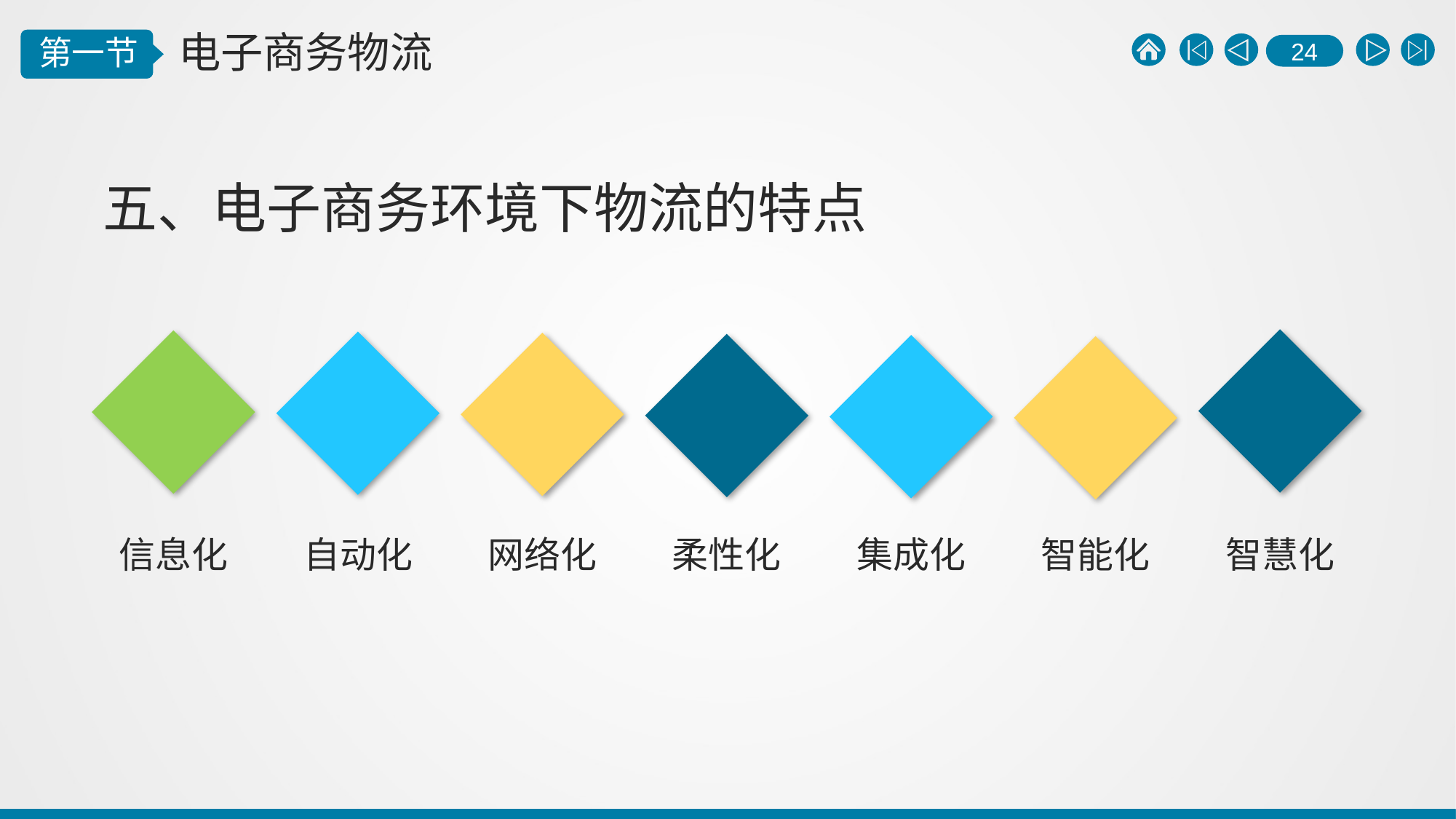

五、电子商务环境下物流的特点

信息化
自动化
网络化
柔性化
集成化
智能化
智慧化